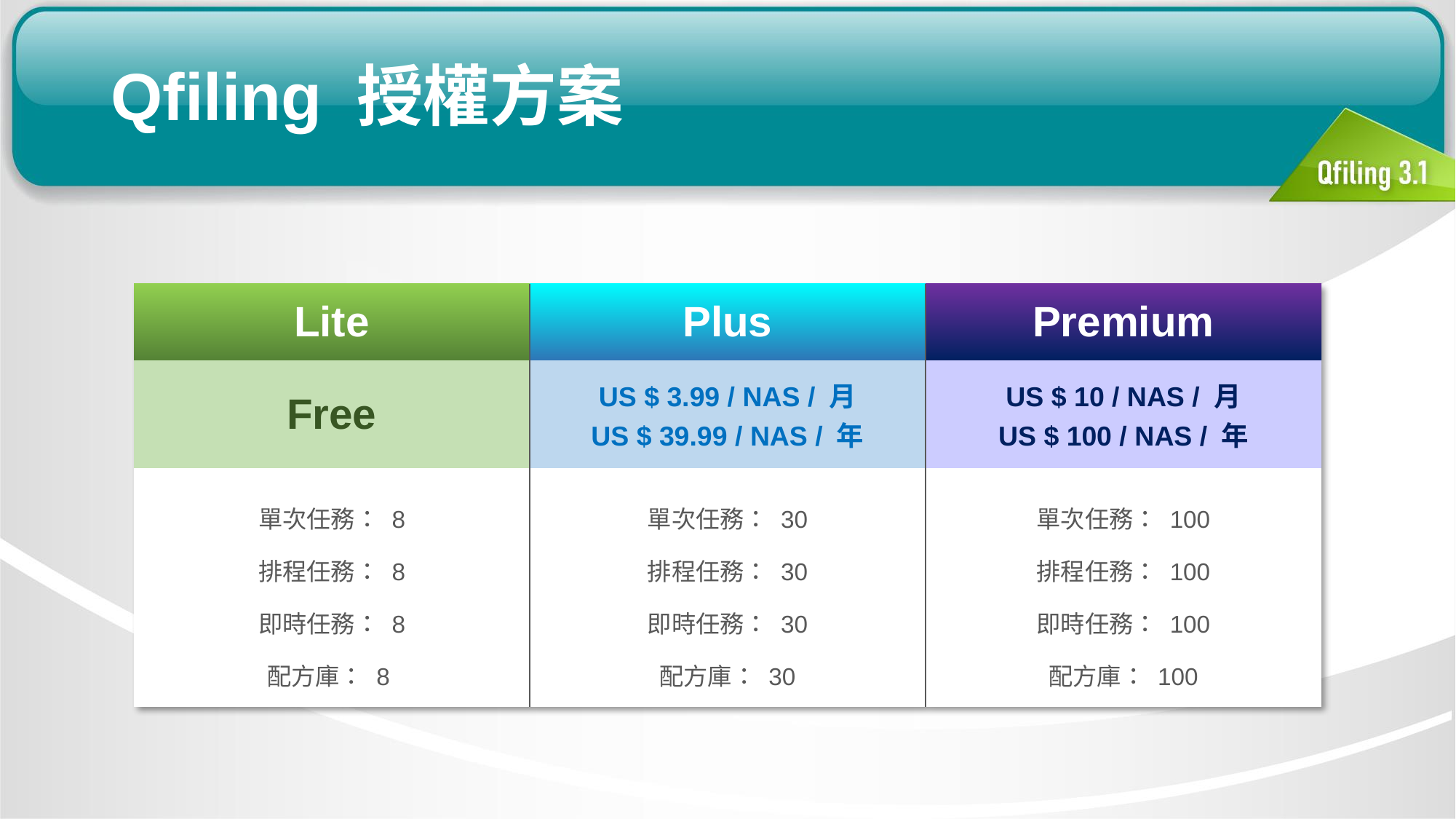

# Qfiling 授權方案
| Lite | Plus | Premium |
| --- | --- | --- |
| Free | US $ 3.99 / NAS / 月 US $ 39.99 / NAS / 年 | US $ 10 / NAS / 月 US $ 100 / NAS / 年 |
| 單次任務： 8 排程任務： 8 即時任務： 8 配方庫： 8 | 單次任務： 30 排程任務： 30 即時任務： 30 配方庫： 30 | 單次任務： 100 排程任務： 100 即時任務： 100 配方庫： 100 |